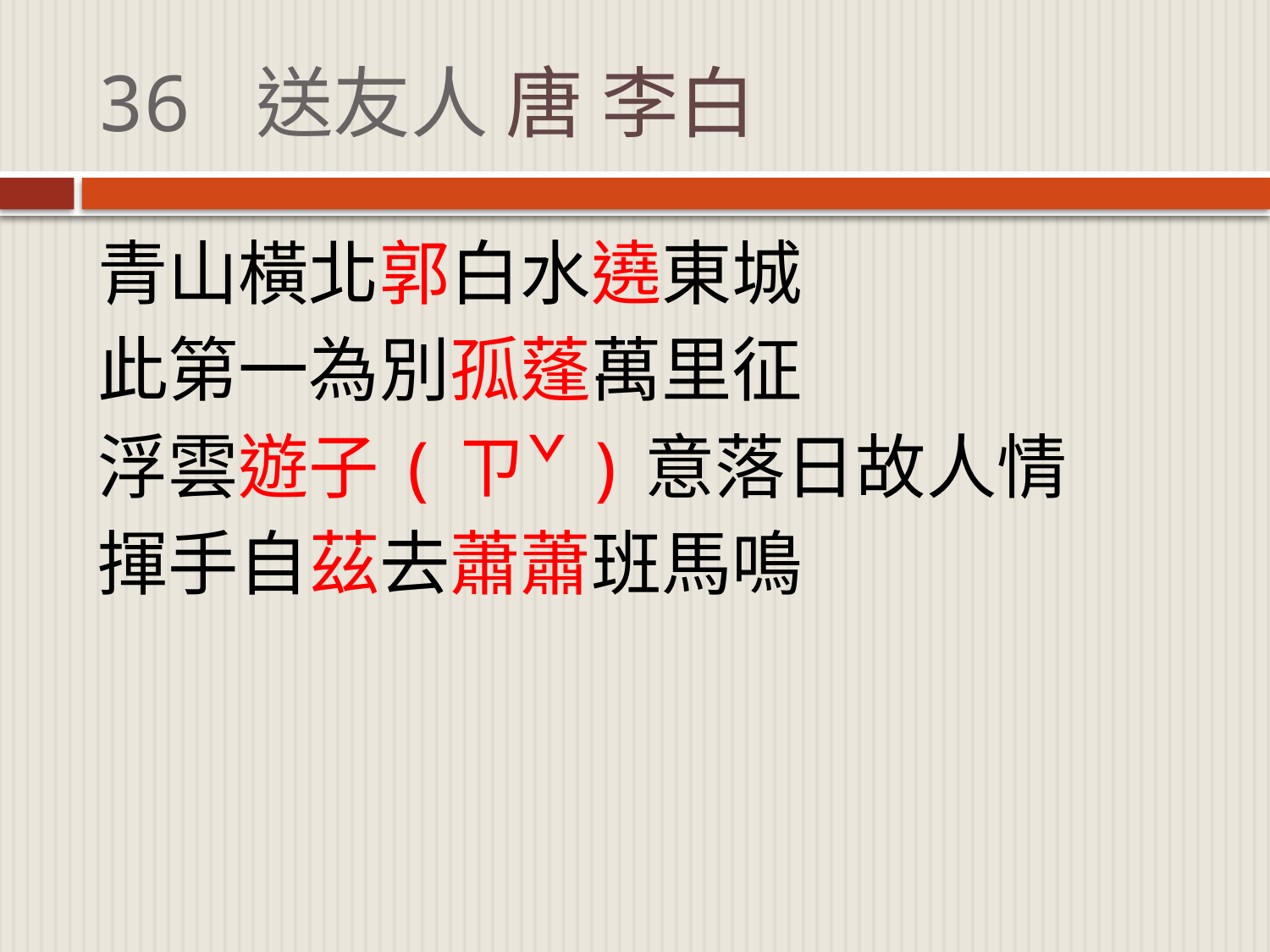

# 36 送友人 唐 李白
青山橫北郭白水遶東城
此第一為別孤蓬萬里征
浮雲遊子(ㄗˇ)意落日故人情
揮手自茲去蕭蕭班馬鳴